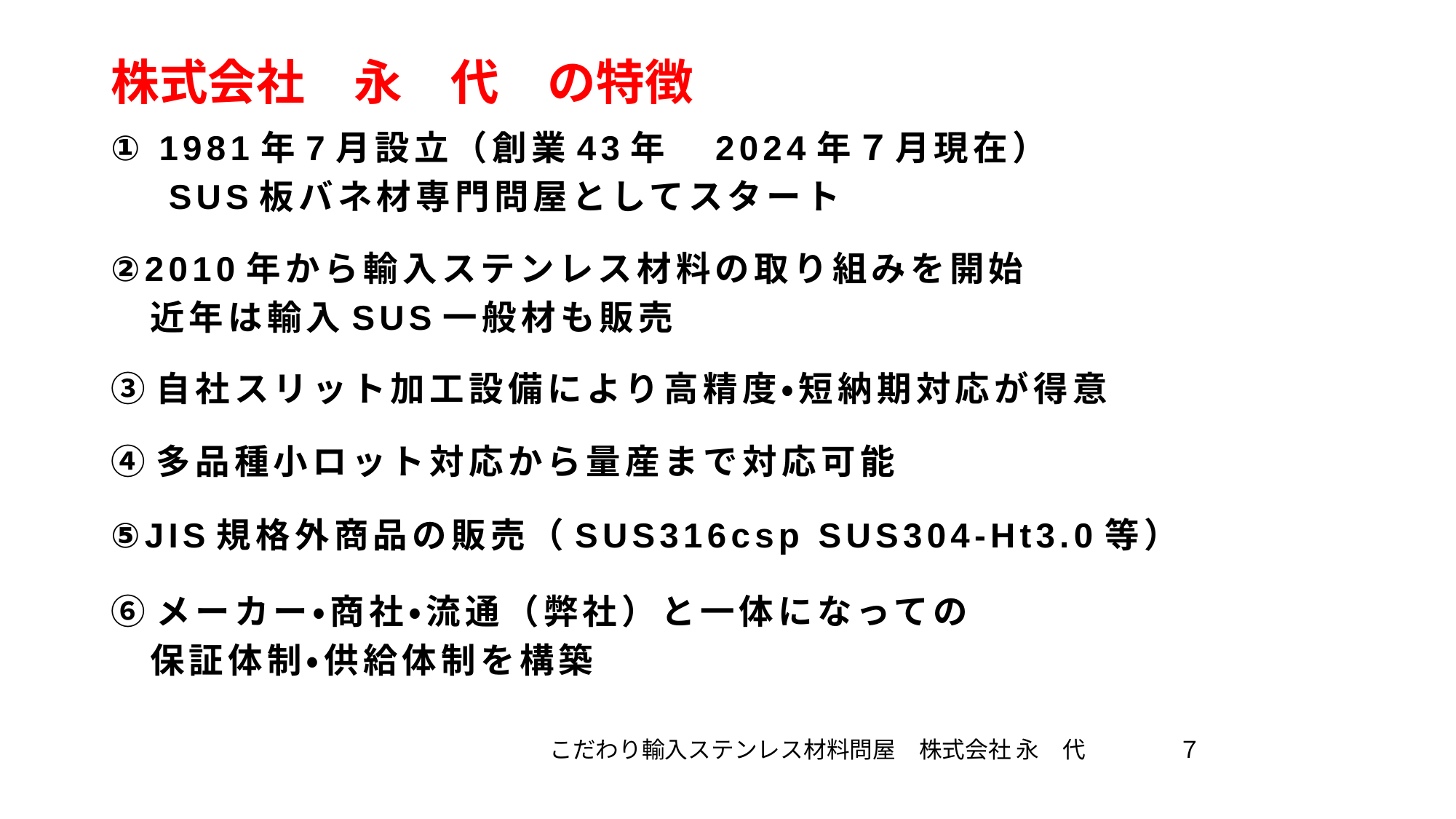

# 株式会社　永　代　の特徴
① 1981年7月設立（創業43年　2024年７月現在）
　 SUS板バネ材専門問屋としてスタート

②2010年から輸入ステンレス材料の取り組みを開始
　近年は輸入SUS一般材も販売

③自社スリット加工設備により高精度・短納期対応が得意

④多品種小ロット対応から量産まで対応可能

⑤JIS規格外商品の販売（SUS316csp SUS304-Ht3.0等）

⑥メーカー・商社・流通（弊社）と一体になっての
　保証体制・供給体制を構築

　　　　　　　　　　　　　　　　　　　こだわり輸入ステンレス材料問屋　株式会社 永　代　　　　７